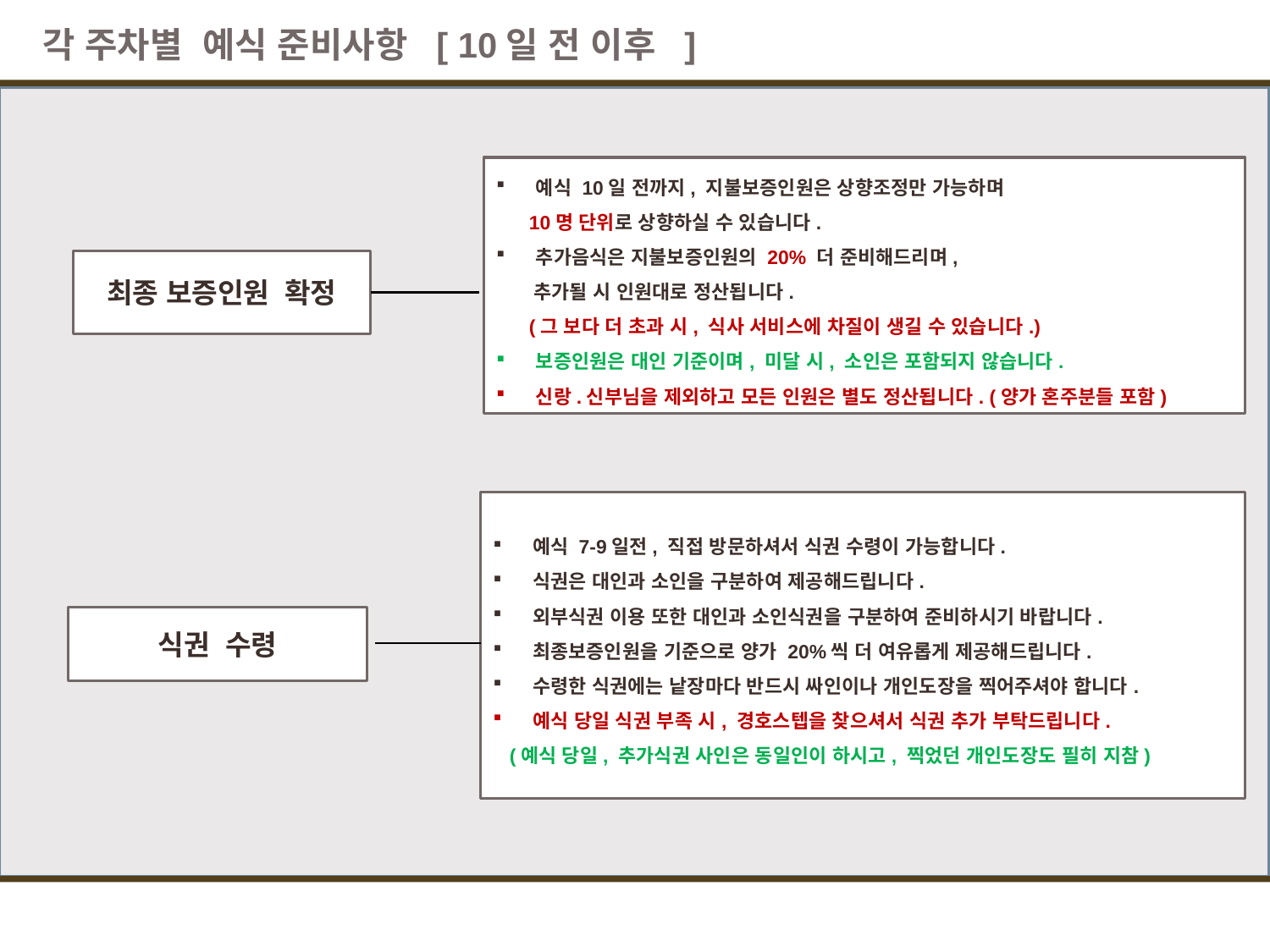

각 주차별  예식 준비사항  [ 10일 전 이후  ]

예식 10일 전까지, 지불보증인원은 상향조정만 가능하며
      10명 단위로 상향하실 수 있습니다.
추가음식은 지불보증인원의 20% 더 준비해드리며,
      추가될 시 인원대로 정산됩니다.
      (그 보다 더 초과 시, 식사 서비스에 차질이 생길 수 있습니다.)
보증인원은 대인 기준이며, 미달 시, 소인은 포함되지 않습니다.
신랑.신부님을 제외하고 모든 인원은 별도 정산됩니다. (양가 혼주분들 포함)
최종 보증인원  확정

예식 7-9일전, 직접 방문하셔서 식권 수령이 가능합니다.
식권은 대인과 소인을 구분하여 제공해드립니다.
외부식권 이용 또한 대인과 소인식권을 구분하여 준비하시기 바랍니다.
최종보증인원을 기준으로 양가 20%씩 더 여유롭게 제공해드립니다.
수령한 식권에는 낱장마다 반드시 싸인이나 개인도장을 찍어주셔야 합니다.
예식 당일 식권 부족 시, 경호스텝을 찾으셔서 식권 추가 부탁드립니다.
   (예식 당일, 추가식권 사인은 동일인이 하시고, 찍었던 개인도장도 필히 지참)
식권  수령